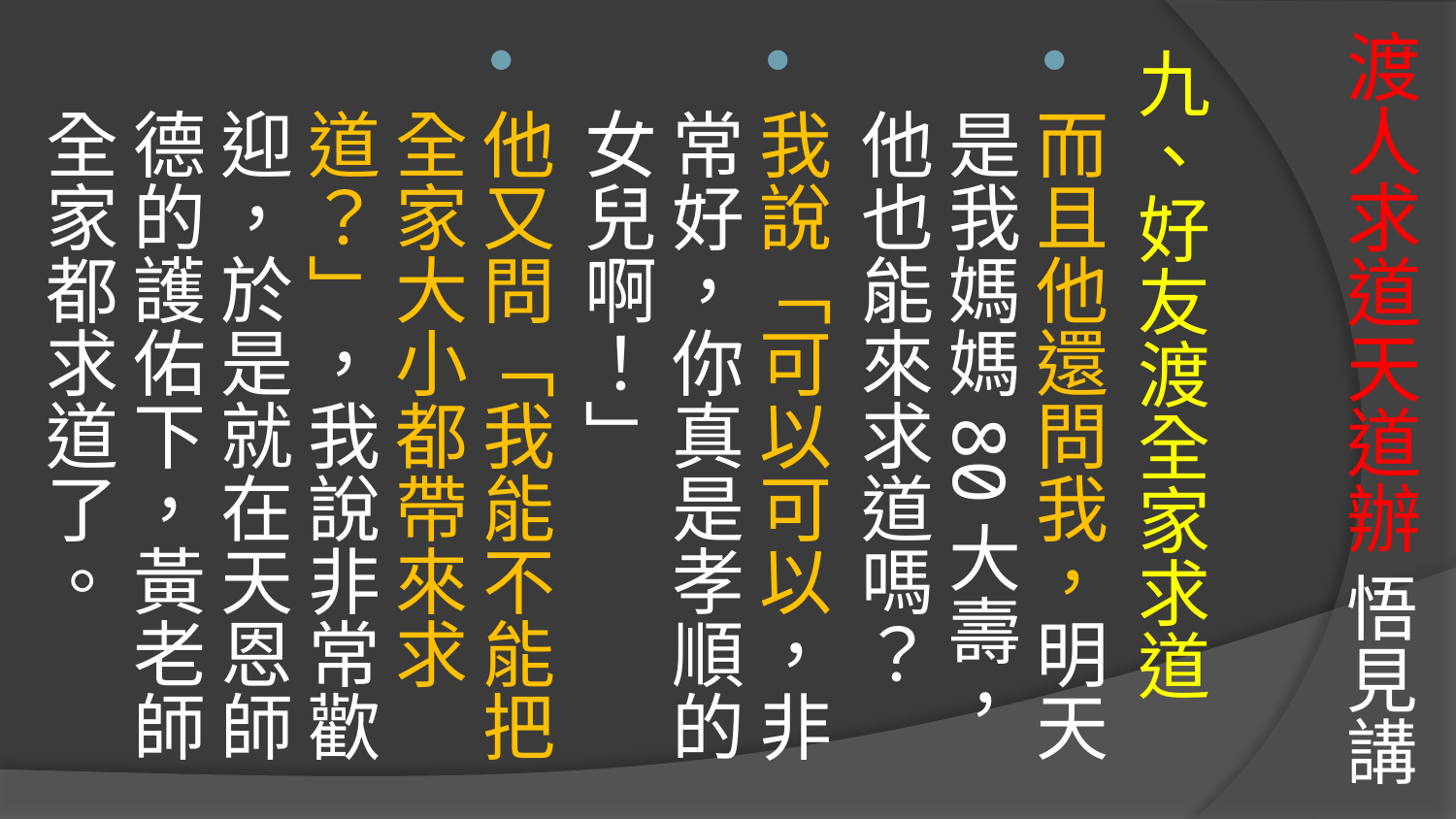

# 渡人求道天道辦 悟見講
九、好友渡全家求道
而且他還問我，明天是我媽媽80大壽，他也能來求道嗎？
我說「可以可以，非常好，你真是孝順的女兒啊！」
他又問「我能不能把全家大小都帶來求道？」，我說非常歡迎，於是就在天恩師德的護佑下，黃老師全家都求道了。